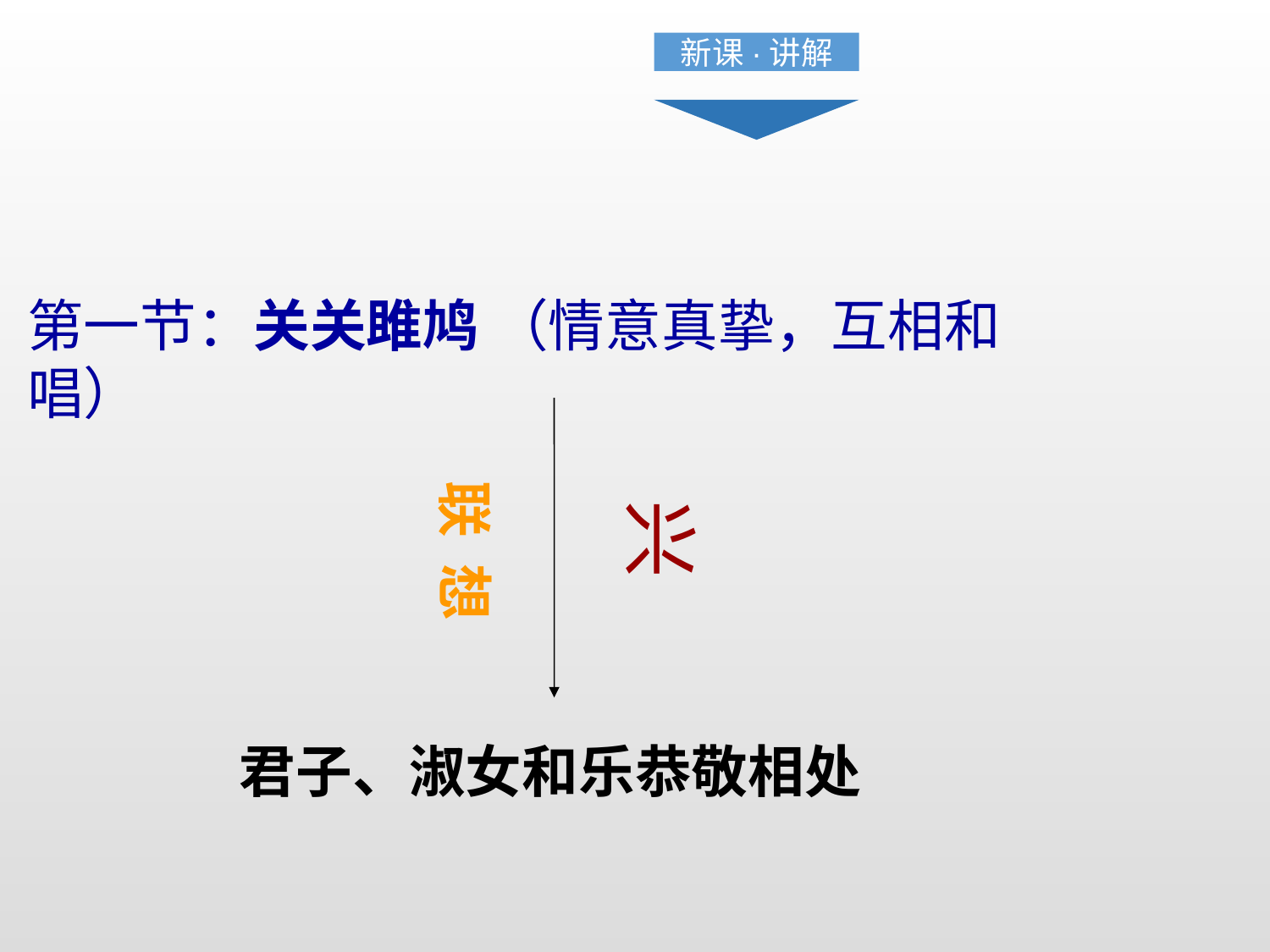

新课·讲解

第一节：关关雎鸠 （情意真挚，互相和唱）

联  想
兴
君子、淑女和乐恭敬相处